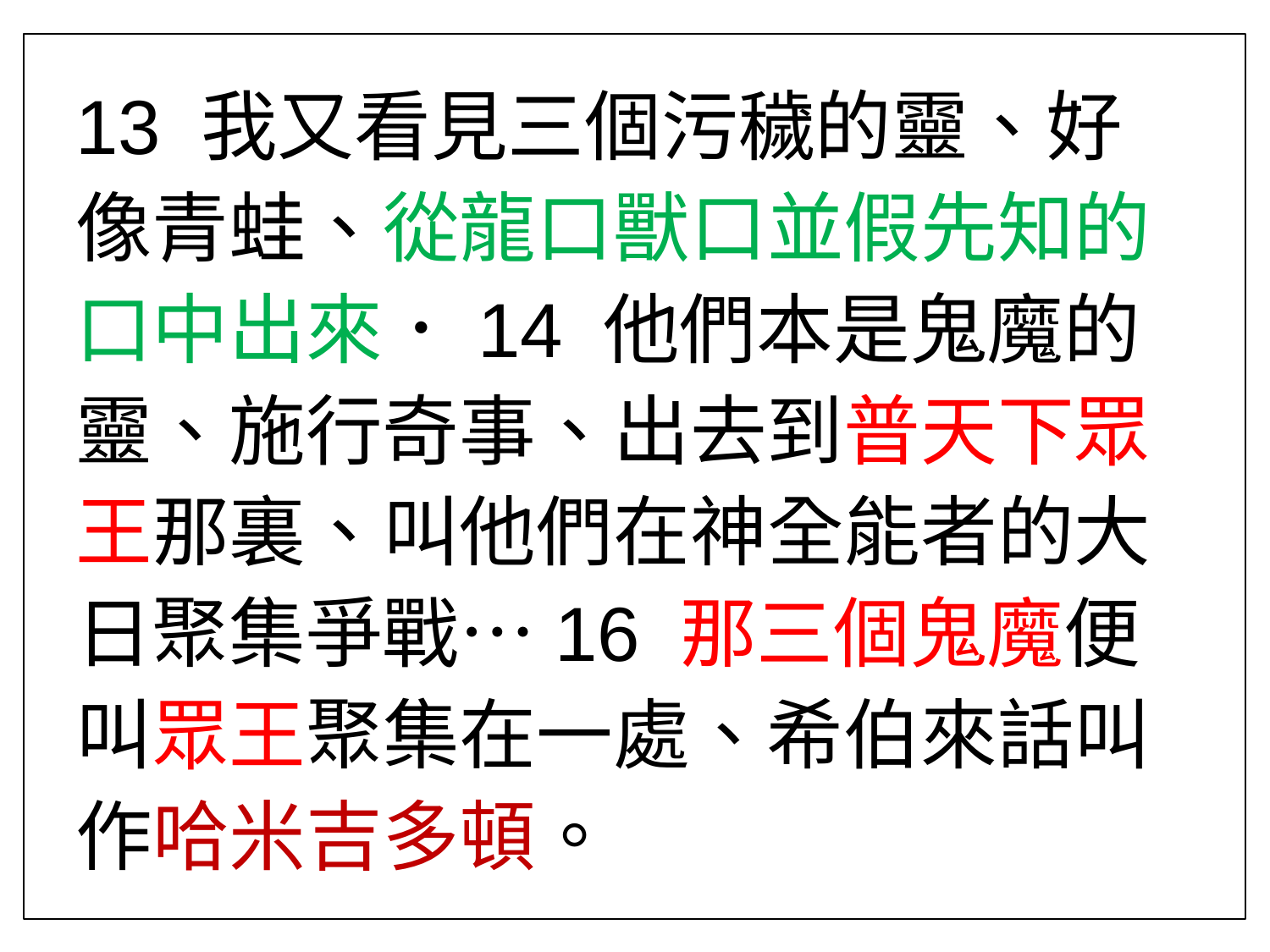

13 我又看見三個污穢的靈、好像青蛙、從龍口獸口並假先知的口中出來．14 他們本是鬼魔的靈、施行奇事、出去到普天下眾王那裏、叫他們在神全能者的大日聚集爭戰…16 那三個鬼魔便叫眾王聚集在一處、希伯來話叫作哈米吉多頓。